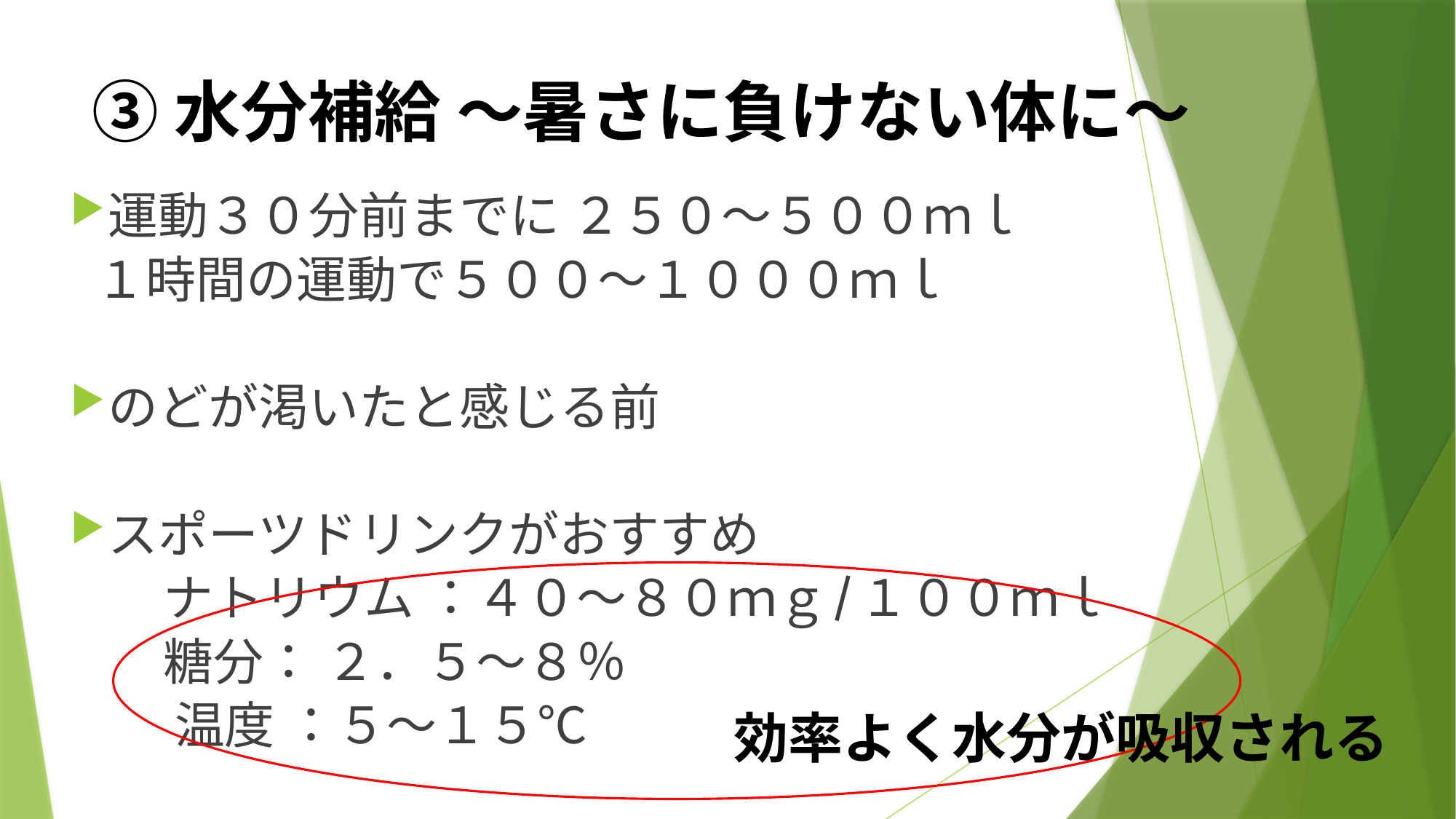

# ③水分補給 ～暑さに負けない体に～

運動３０分前までに ２５０～５００ｍｌ
  １時間の運動で５００～１０００ｍｌ

のどが渇いたと感じる前

スポーツドリンクがおすすめ
        ナトリウム ：４０～８０ｍｇ/１００ｍｌ
        糖分： ２．５～８％
         温度 ：５～１５℃

効率よく水分が吸収される